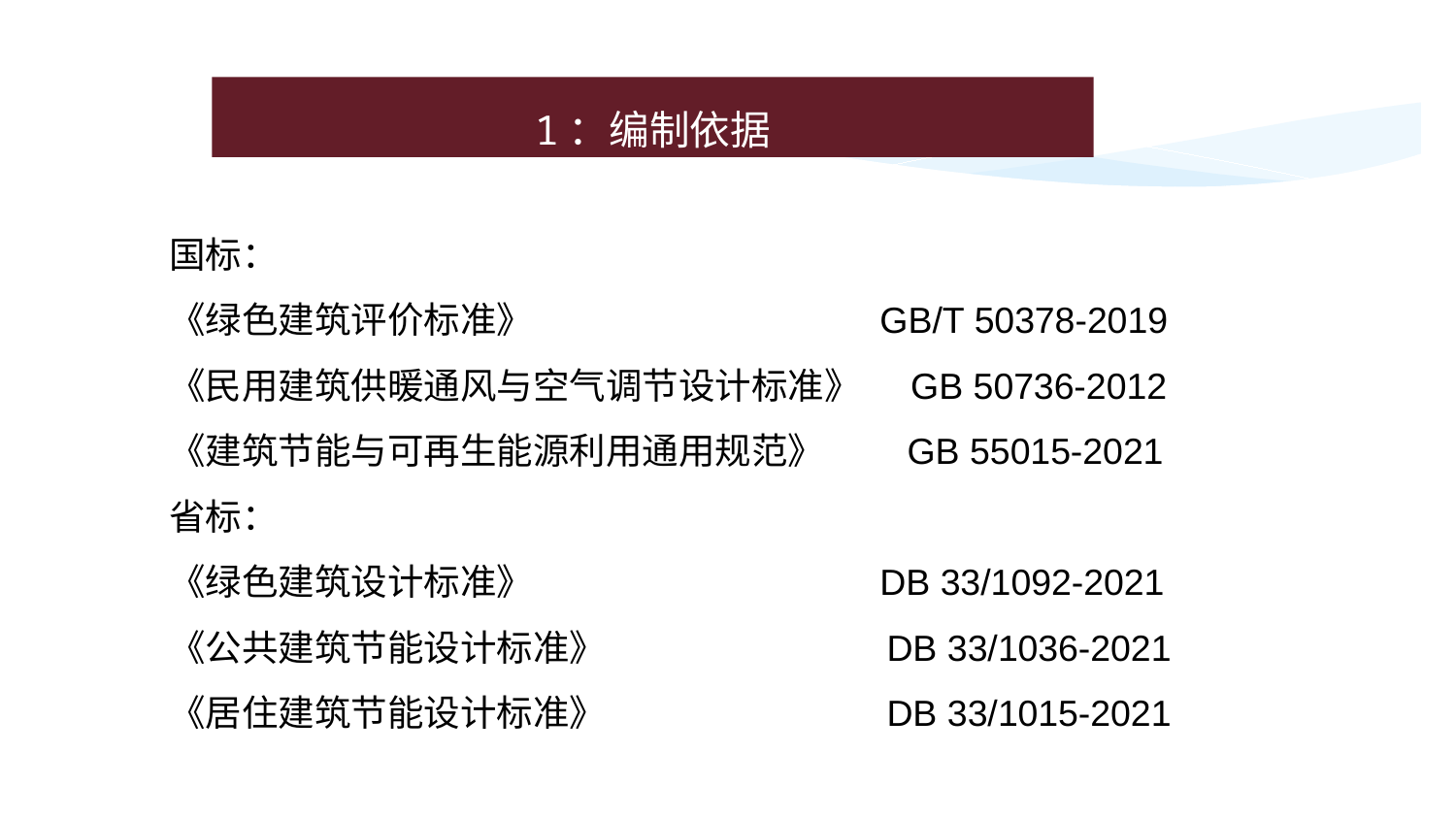

1：编制依据
国标：
《绿色建筑评价标准》                                         GB/T 50378-2019
《民用建筑供暖通风与空气调节设计标准》     GB 50736-2012
《建筑节能与可再生能源利用通用规范》         GB 55015-2021
省标：
《绿色建筑设计标准》                                         DB 33/1092-2021
《公共建筑节能设计标准》                                 DB 33/1036-2021
《居住建筑节能设计标准》                                 DB 33/1015-2021